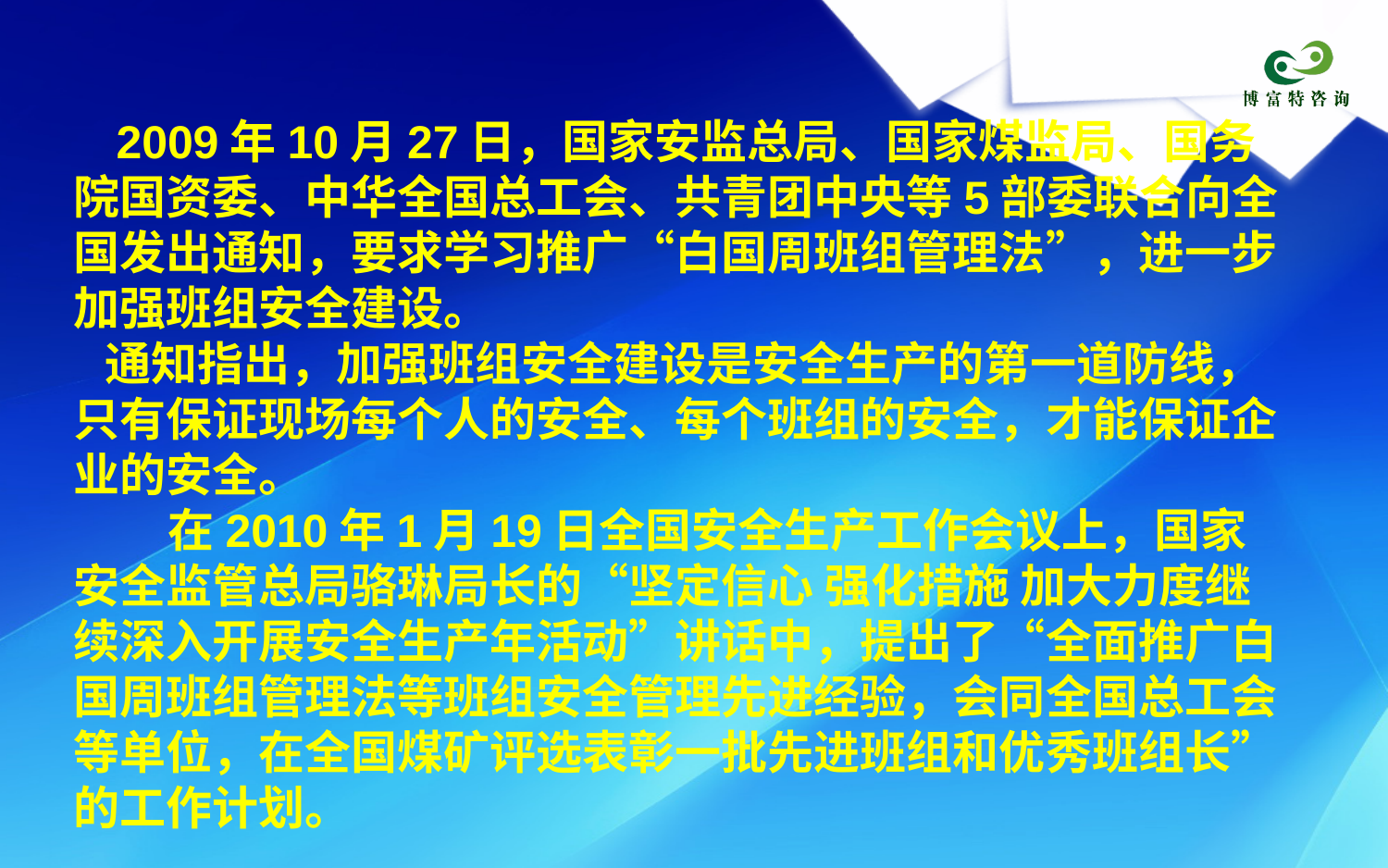

2009年10月27日，国家安监总局、国家煤监局、国务院国资委、中华全国总工会、共青团中央等5部委联合向全国发出通知，要求学习推广“白国周班组管理法”，进一步加强班组安全建设。
   通知指出，加强班组安全建设是安全生产的第一道防线，只有保证现场每个人的安全、每个班组的安全，才能保证企业的安全。
        在2010年1月19日全国安全生产工作会议上，国家安全监管总局骆琳局长的“坚定信心 强化措施 加大力度继续深入开展安全生产年活动”讲话中，提出了“全面推广白国周班组管理法等班组安全管理先进经验，会同全国总工会等单位，在全国煤矿评选表彰一批先进班组和优秀班组长”的工作计划。